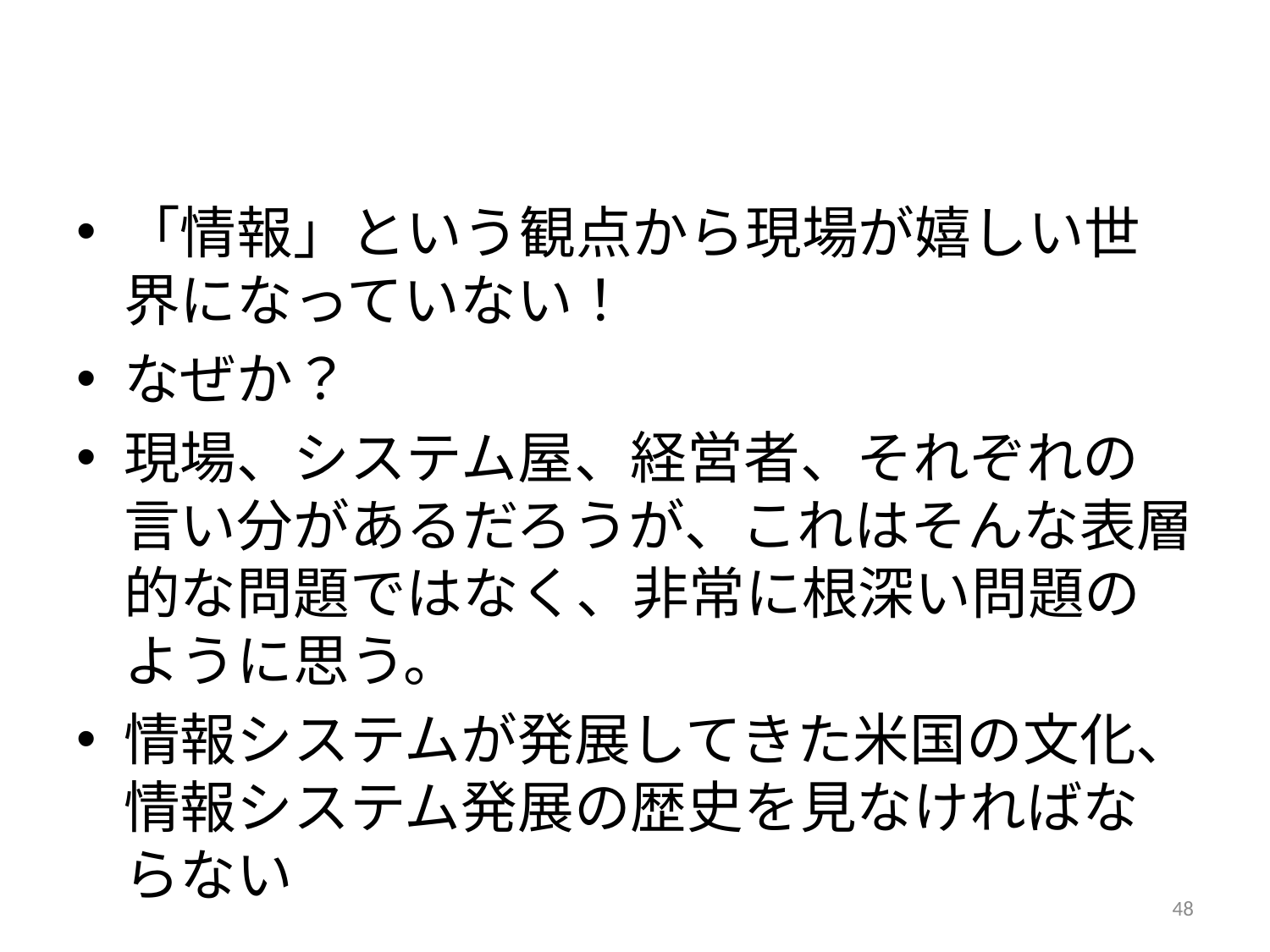

「情報」という観点から現場が嬉しい世界になっていない！
なぜか？
現場、システム屋、経営者、それぞれの言い分があるだろうが、これはそんな表層的な問題ではなく、非常に根深い問題のように思う。
情報システムが発展してきた米国の文化、情報システム発展の歴史を見なければならない
48